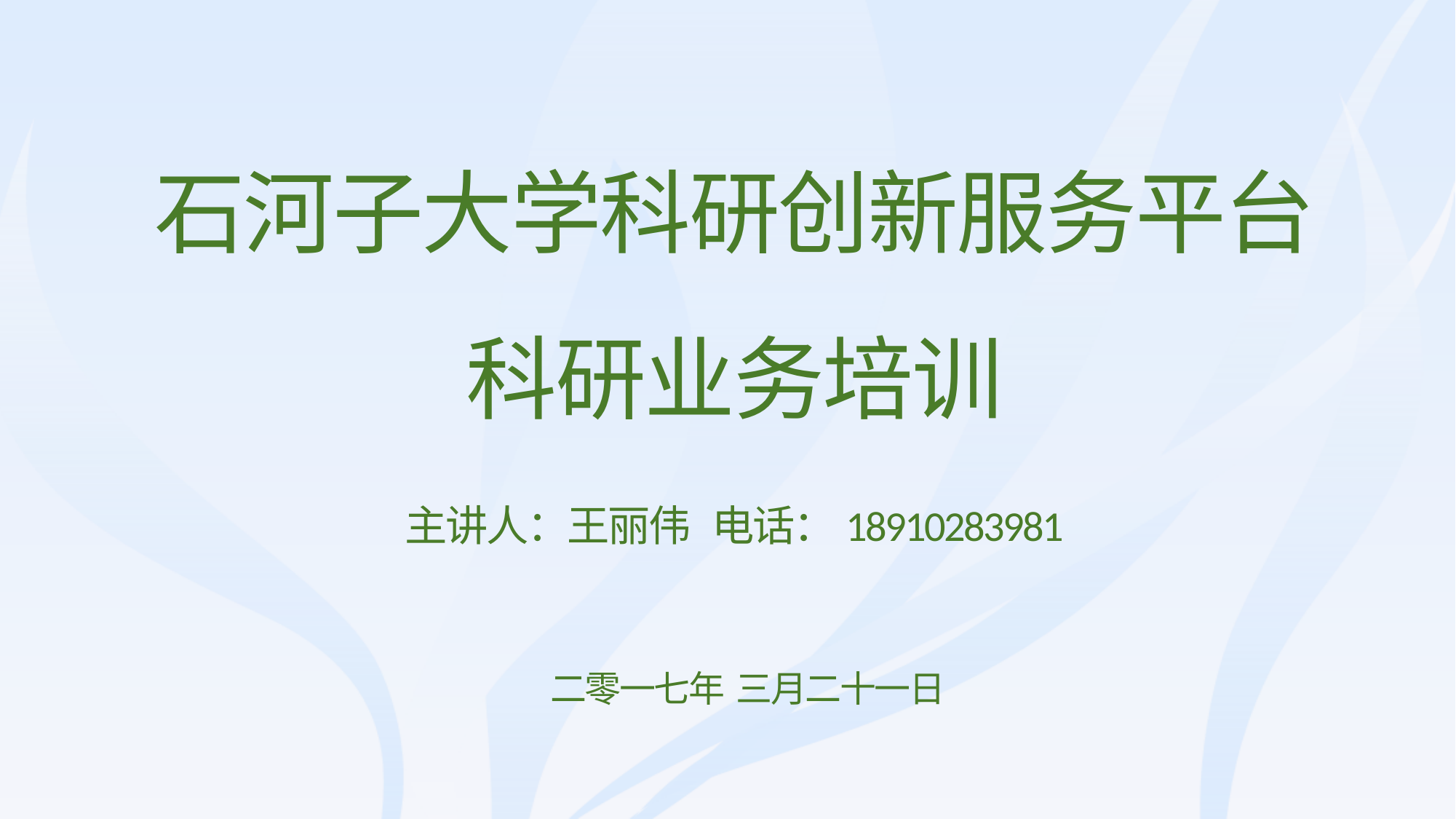

# 石河子大学科研创新服务平台 科研业务培训 主讲人：王丽伟   电话：18910283981
二零一七年  三月二十一日